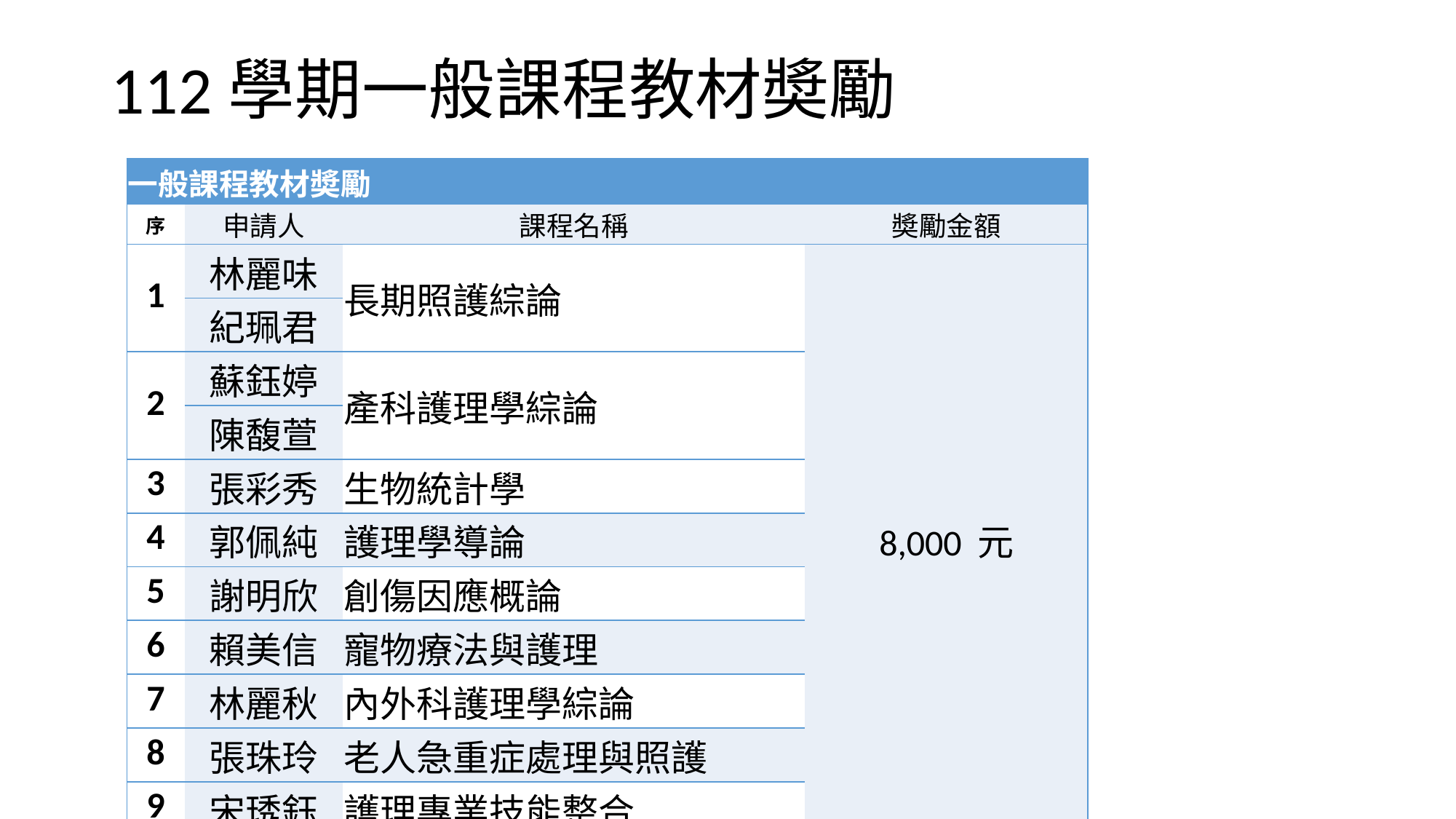

# 112學期一般課程教材奬勵
| 一般課程教材奬勵 |  |  |  |
| --- | --- | --- | --- |
| 序 | 申請人 | 課程名稱 | 奬勵金額 |
| 1 | 林麗味 | 長期照護綜論 | 8,000 元 |
|  | 紀珮君 |  |  |
| 2 | 蘇鈺婷 | 產科護理學綜論 |  |
|  | 陳馥萱 |  |  |
| 3 | 張彩秀 | 生物統計學 |  |
| 4 | 郭佩純 | 護理學導論 |  |
| 5 | 謝明欣 | 創傷因應概論 |  |
| 6 | 賴美信 | 寵物療法與護理 |  |
| 7 | 林麗秋 | 內外科護理學綜論 |  |
| 8 | 張珠玲 | 老人急重症處理與照護 |  |
| 9 | 宋琇鈺 | 護理專業技能整合 |  |